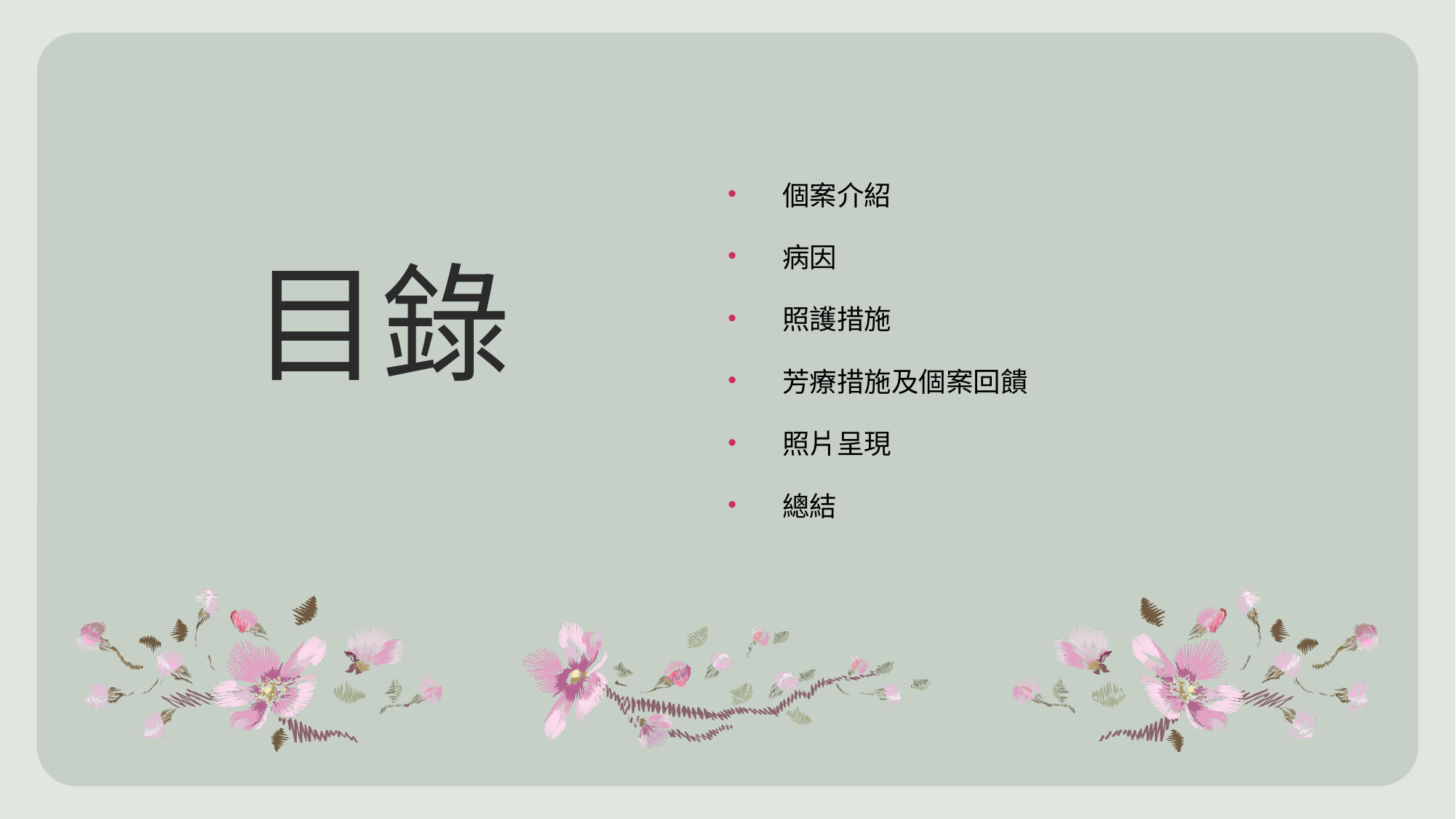

# 目錄
個案介紹
病因
照護措施
芳療措施及個案回饋
照片呈現
總結